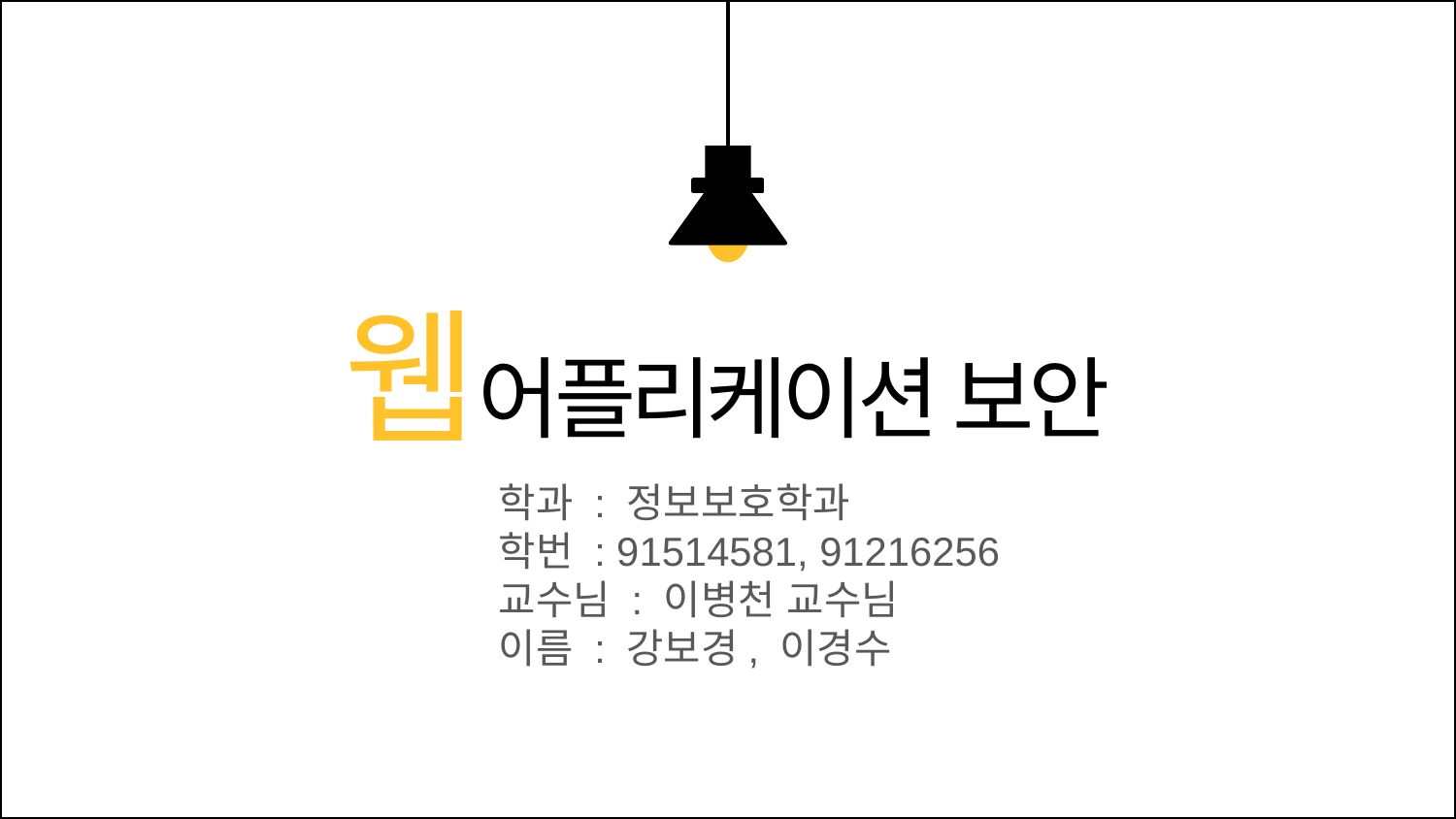

웹어플리케이션 보안
학과 : 정보보호학과
학번 : 91514581, 91216256
교수님 : 이병천 교수님
이름 : 강보경, 이경수